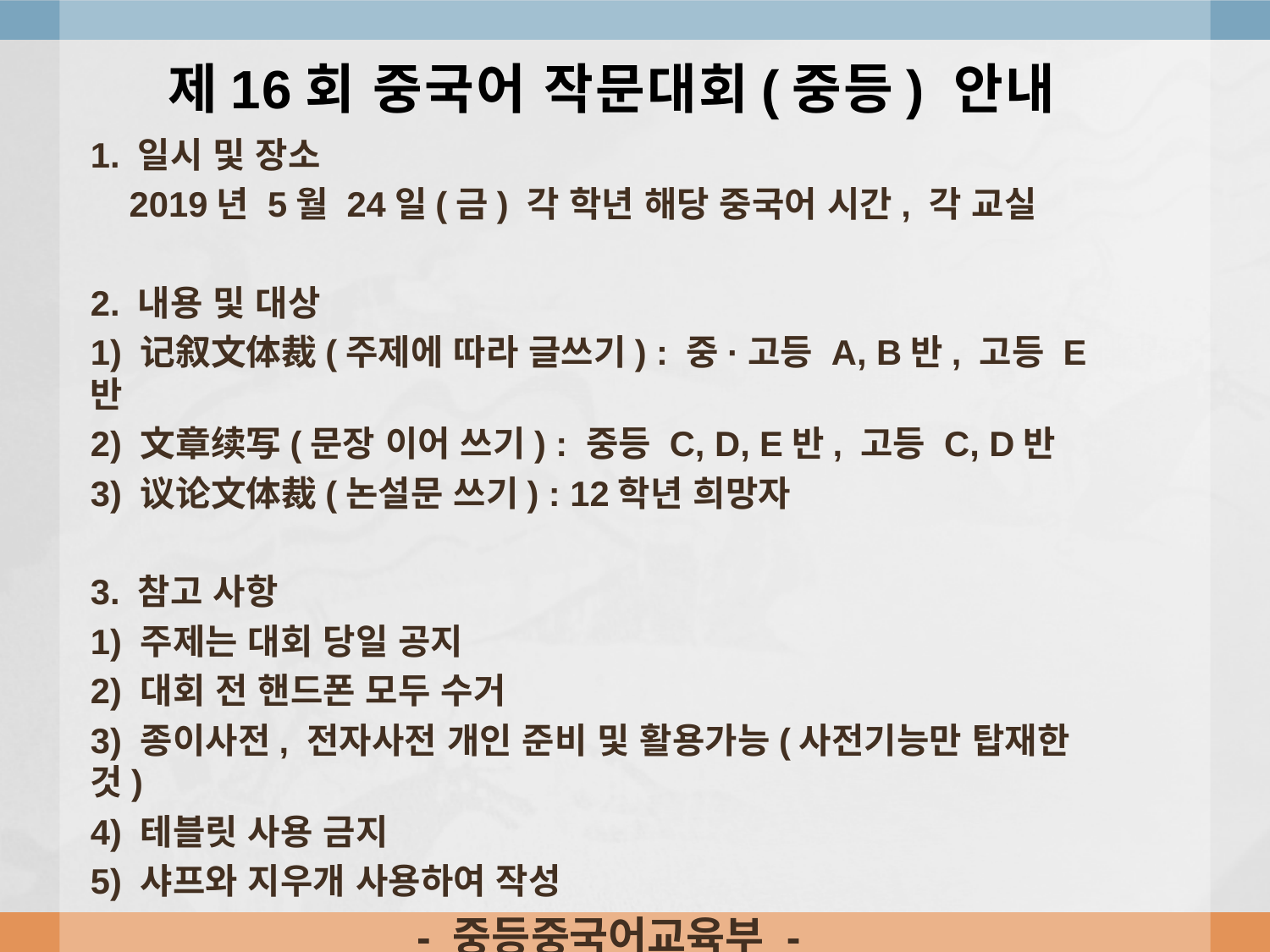

# 제16회 중국어 작문대회(중등) 안내
1. 일시 및 장소
    2019년 5월 24일(금) 각 학년 해당 중국어 시간, 각 교실

2. 내용 및 대상
1) 记叙文体裁(주제에 따라 글쓰기) : 중·고등 A, B반, 고등 E반
2) 文章续写(문장 이어 쓰기) : 중등 C, D, E반, 고등 C, D반
3) 议论文体裁(논설문 쓰기) : 12학년 희망자

3. 참고 사항
1) 주제는 대회 당일 공지
2) 대회 전 핸드폰 모두 수거
3) 종이사전, 전자사전 개인 준비 및 활용가능(사전기능만 탑재한 것)
4) 테블릿 사용 금지
5) 샤프와 지우개 사용하여 작성
- 중등중국어교육부 -